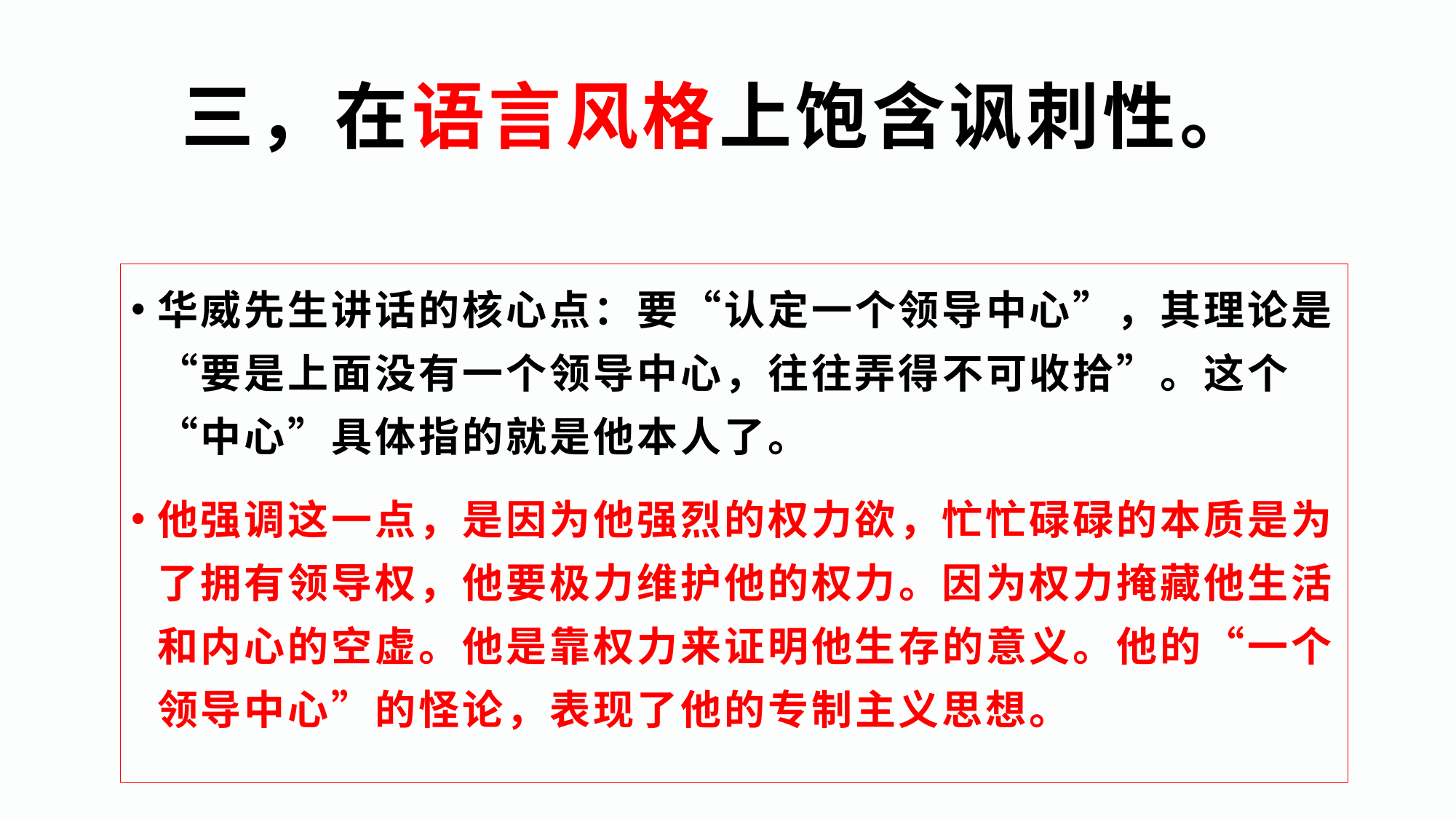

三，在语言风格上饱含讽刺性。
华威先生讲话的核心点：要“认定一个领导中心”，其理论是“要是上面没有一个领导中心，往往弄得不可收拾”。这个“中心”具体指的就是他本人了。
他强调这一点，是因为他强烈的权力欲，忙忙碌碌的本质是为了拥有领导权，他要极力维护他的权力。因为权力掩藏他生活和内心的空虚。他是靠权力来证明他生存的意义。他的“一个领导中心”的怪论，表现了他的专制主义思想。